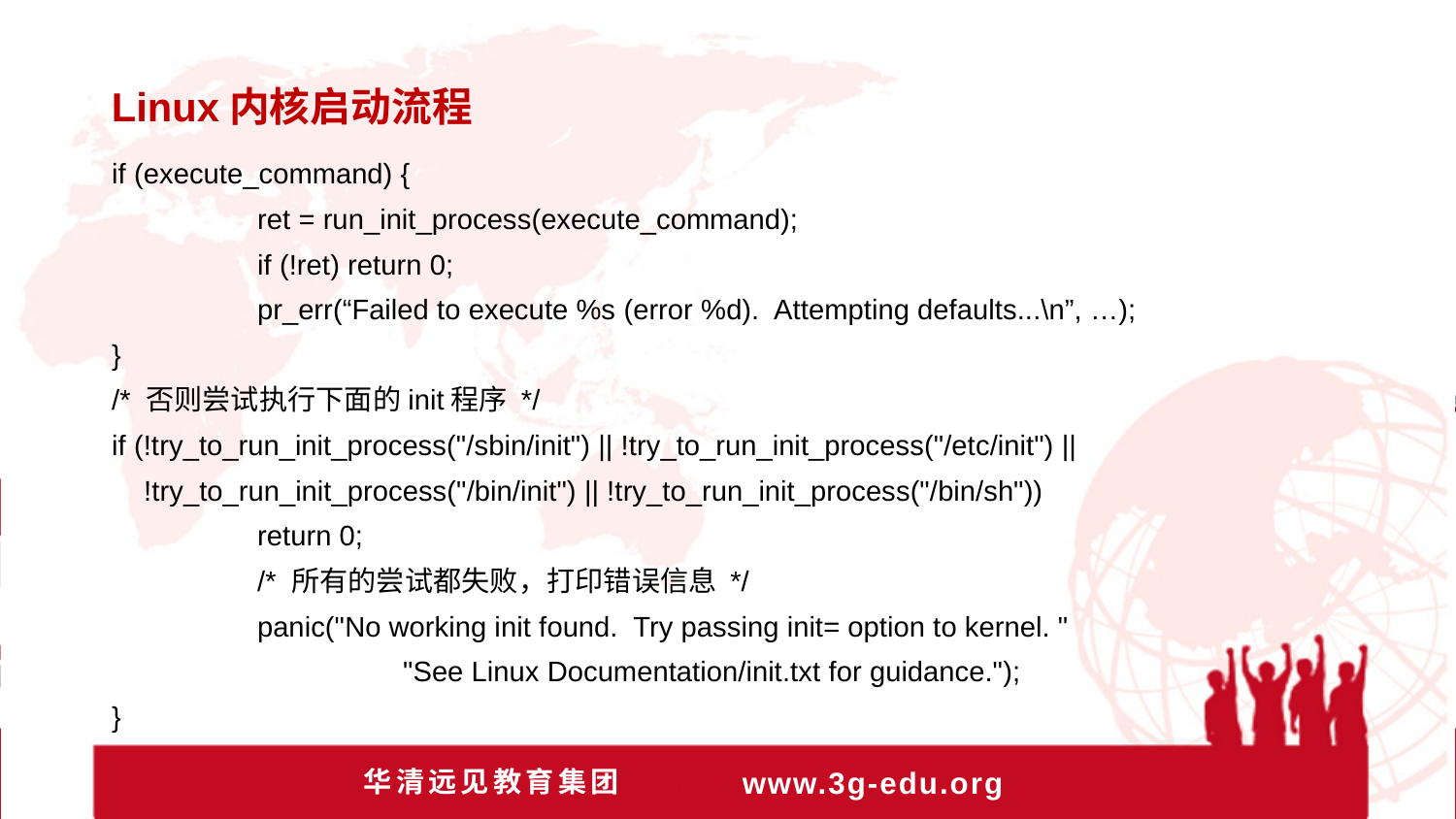

Linux内核启动流程
if (execute_command) {
	ret = run_init_process(execute_command);
	if (!ret) return 0;
	pr_err(“Failed to execute %s (error %d).  Attempting defaults...\n”, …);
}
/* 否则尝试执行下面的init程序 */
if (!try_to_run_init_process("/sbin/init") || !try_to_run_init_process("/etc/init") ||
    !try_to_run_init_process("/bin/init") || !try_to_run_init_process("/bin/sh"))
	return 0;
	/* 所有的尝试都失败，打印错误信息 */
	panic("No working init found.  Try passing init= option to kernel. "
		"See Linux Documentation/init.txt for guidance.");
}